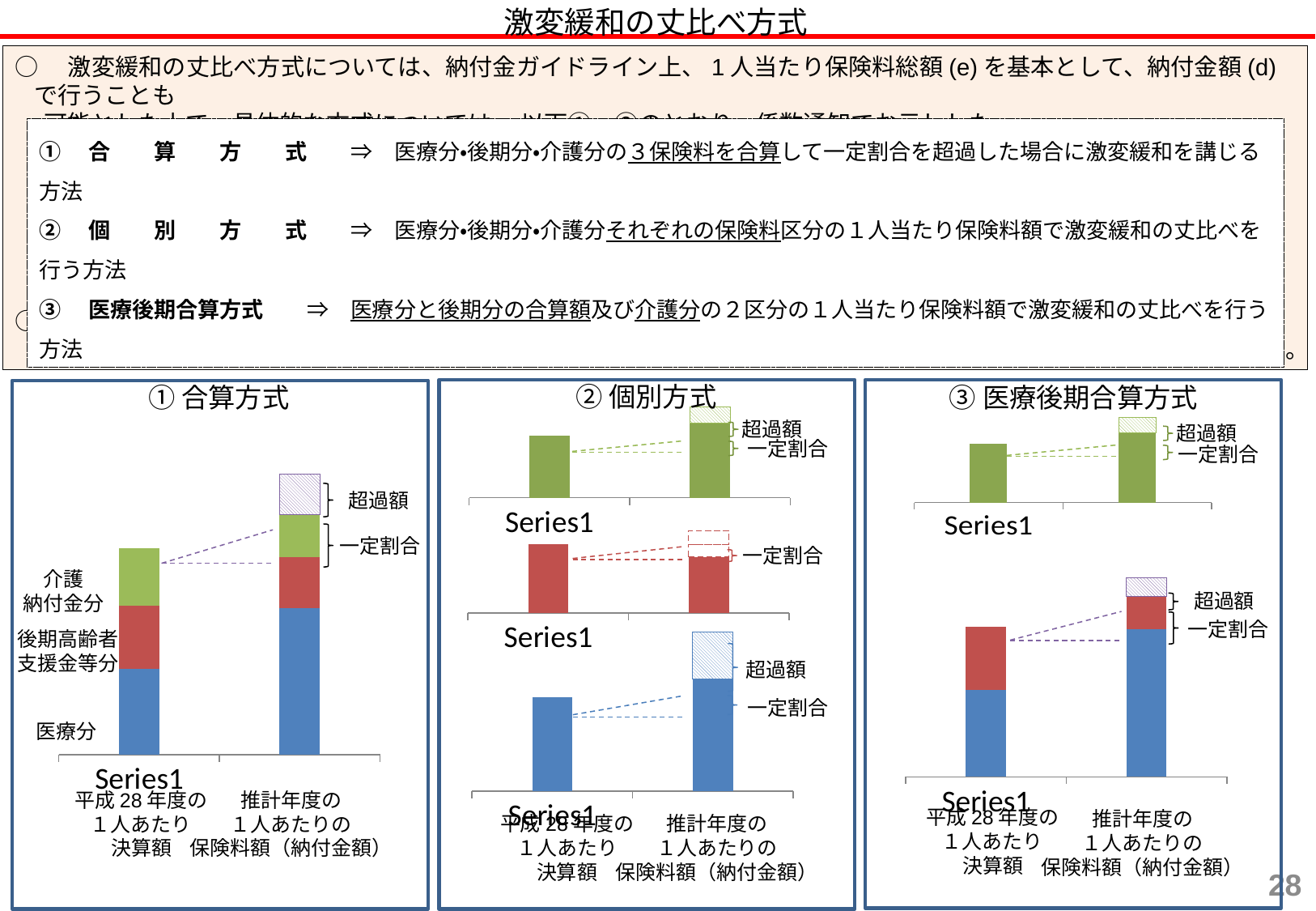

激変緩和の丈比べ方式
○　激変緩和の丈比べ方式については、納付金ガイドライン上、1人当たり保険料総額(e)を基本として、納付金額(d)で行うことも
　 可能とした上で、具体的な方式については、 以下①～③のとおり、係数通知でお示しした。

○　激変緩和については、時間軸を置いて、計画的・段階的に縮小することが見込まれるため、通知に記載することとしたうえで、予算編成上の考え方に該当するため、係数通知ではなく、「予算編成留意事項通知」に記載することとする。
①　合　　算　　方　　式　　⇒　医療分・後期分・介護分の３保険料を合算して一定割合を超過した場合に激変緩和を講じる方法
②　個　　別　　方　　式　　⇒　医療分・後期分・介護分それぞれの保険料区分の１人当たり保険料額で激変緩和の丈比べを行う方法
③　医療後期合算方式　　⇒　医療分と後期分の合算額及び介護分の２区分の１人当たり保険料額で激変緩和の丈比べを行う方法

### Chart

| Category | 列1 | 列2 |
|---|---|---|
|  | 2.0 | 0.0 |
|  | 2.4 | 0.5 |

### Chart

| Category | 列1 | 列2 |
|---|---|---|
|  | 2.0 | 0.0 |
|  | 2.4 | 0.5 |
②個別方式
③医療後期合算方式
①合算方式

### Chart

| Category | 列2 | 列3 | 列4 | 列5 |
|---|---|---|---|---|
|  | 3.0 | 2.2 | 2.0 | 0.0 |
|  | 5.1 | 1.8 | 1.46 | 1.44 |
超過額
超過額

### Chart

| Category | 列2 | 列3 | 列4 |
|---|---|---|---|
|  | 2.2 | 0.0 | 0.0 |
|  | 1.8 | 0.4 | 0.44000000000000006 |

一定割合
一定割合

超過額

一定割合
一定割合

### Chart

| Category | 列2 | 列3 | 列4 | 列5 |
|---|---|---|---|---|
|  | 3.0 | 2.2 | 0.0 | 0.0 |
|  | 5.1 | 1.14 | 0.66 | 0.0 |
介護
納付金分
超過額

### Chart

| Category | 列1 | 列2 |
|---|---|---|
|  | 3.0 | 0.0 |
|  | 3.5999999999999988 | 1.5 |
一定割合

後期高齢者
支援金等分

超過額
一定割合

医療分
平成28年度の
１人あたり
決算額
推計年度の
１人あたりの
保険料額（納付金額）
平成28年度の
１人あたり
決算額
推計年度の
１人あたりの
保険料額（納付金額）
平成28年度の
１人あたり
決算額
推計年度の
１人あたりの
保険料額（納付金額）
28